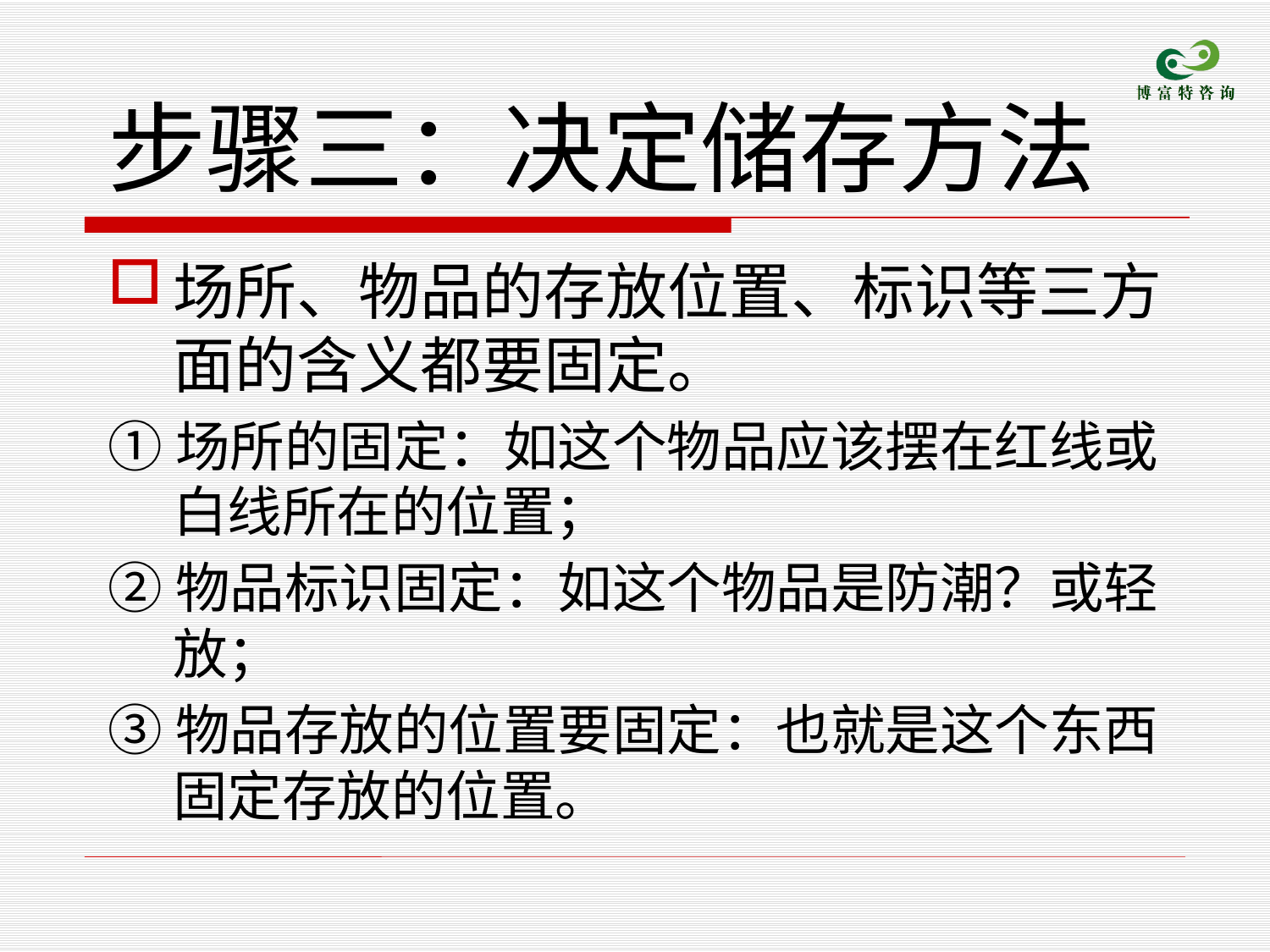

# 步骤三：决定储存方法
场所、物品的存放位置、标识等三方面的含义都要固定。
①场所的固定：如这个物品应该摆在红线或白线所在的位置；
②物品标识固定：如这个物品是防潮？或轻放；
③物品存放的位置要固定：也就是这个东西固定存放的位置。
153